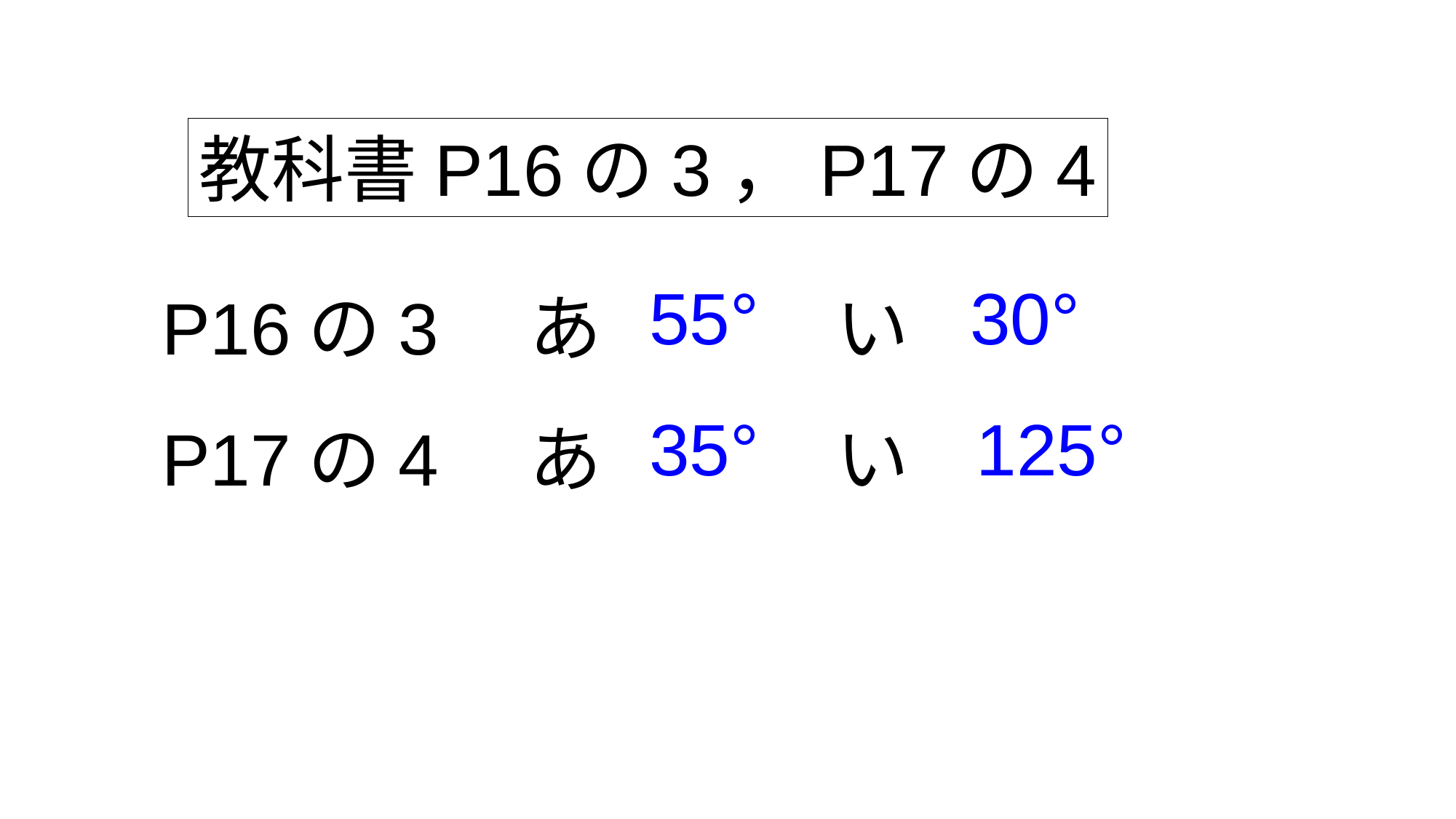

教科書P16の3，P17の4
P16の3　あ 　　　い
P17の4　あ 　　　い
55°
30°
35°
125°